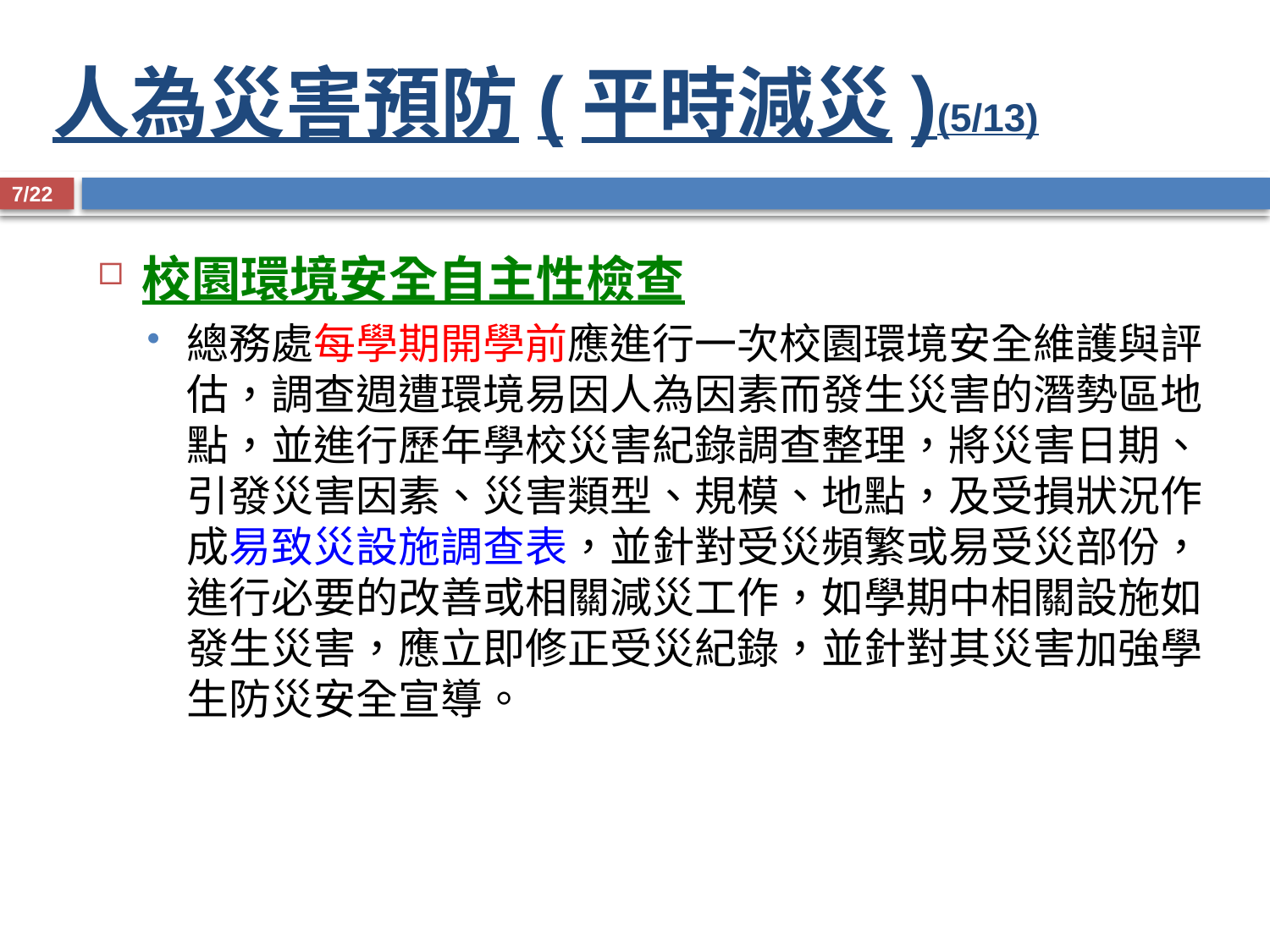

# 人為災害預防(平時減災)(5/13)
7/22
校園環境安全自主性檢查
總務處每學期開學前應進行一次校園環境安全維護與評估，調查週遭環境易因人為因素而發生災害的潛勢區地點，並進行歷年學校災害紀錄調查整理，將災害日期、引發災害因素、災害類型、規模、地點，及受損狀況作成易致災設施調查表，並針對受災頻繁或易受災部份，進行必要的改善或相關減災工作，如學期中相關設施如發生災害，應立即修正受災紀錄，並針對其災害加強學生防災安全宣導。